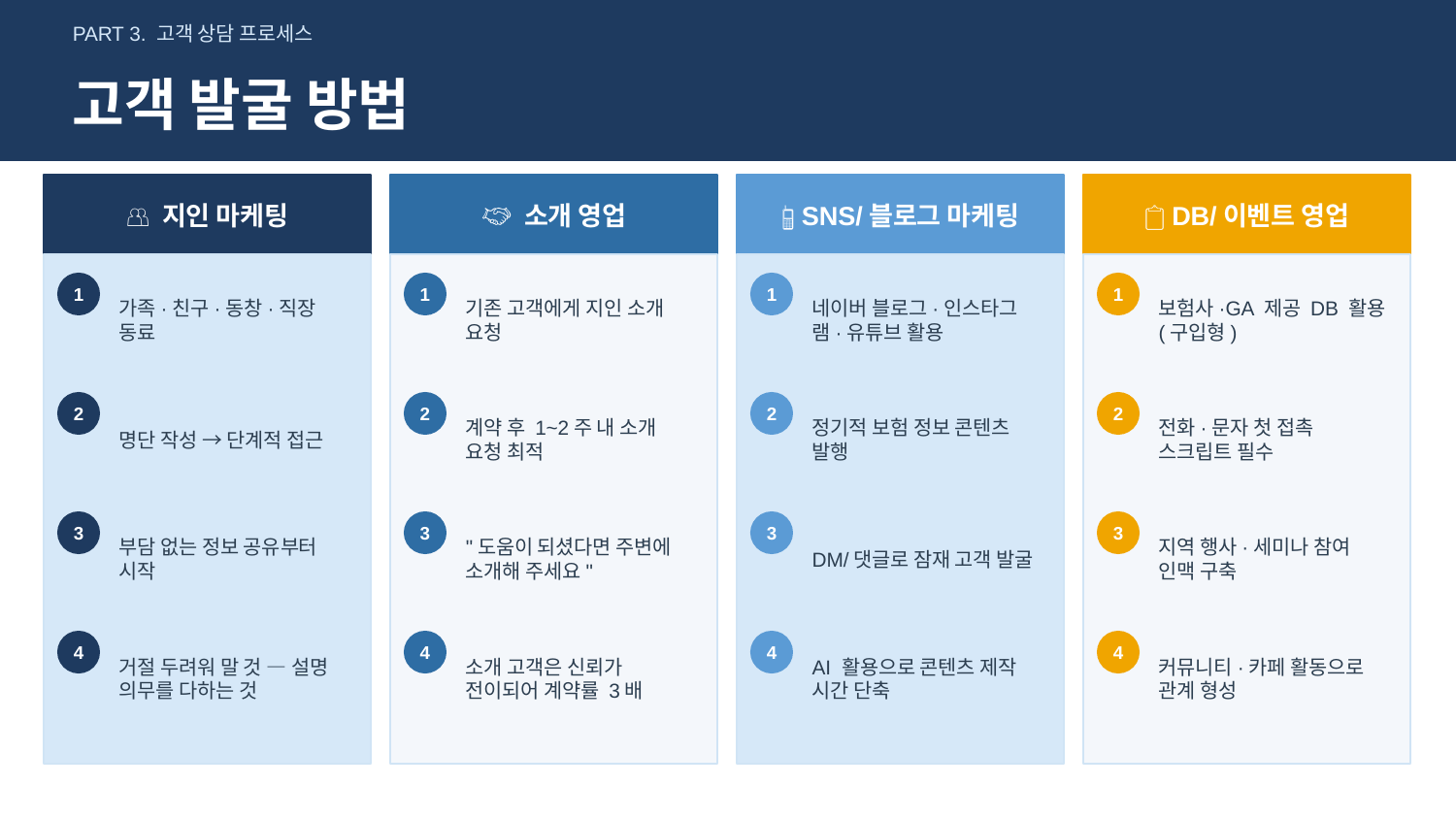

PART 3. 고객 상담 프로세스
고객 발굴 방법

👥 지인 마케팅

🤝 소개 영업

📱 SNS/블로그 마케팅

📋 DB/이벤트 영업

가족·친구·동창·직장 동료
기존 고객에게 지인 소개 요청
네이버 블로그·인스타그램·유튜브 활용
보험사·GA 제공 DB 활용 (구입형)

1

1

1

1
명단 작성 → 단계적 접근
계약 후 1~2주 내 소개 요청 최적
정기적 보험 정보 콘텐츠 발행
전화·문자 첫 접촉 스크립트 필수

2

2

2

2
부담 없는 정보 공유부터 시작
"도움이 되셨다면 주변에 소개해 주세요"
DM/댓글로 잠재 고객 발굴
지역 행사·세미나 참여 인맥 구축

3

3

3

3
거절 두려워 말 것 — 설명 의무를 다하는 것
소개 고객은 신뢰가 전이되어 계약률 3배
AI 활용으로 콘텐츠 제작 시간 단축
커뮤니티·카페 활동으로 관계 형성

4

4

4

4